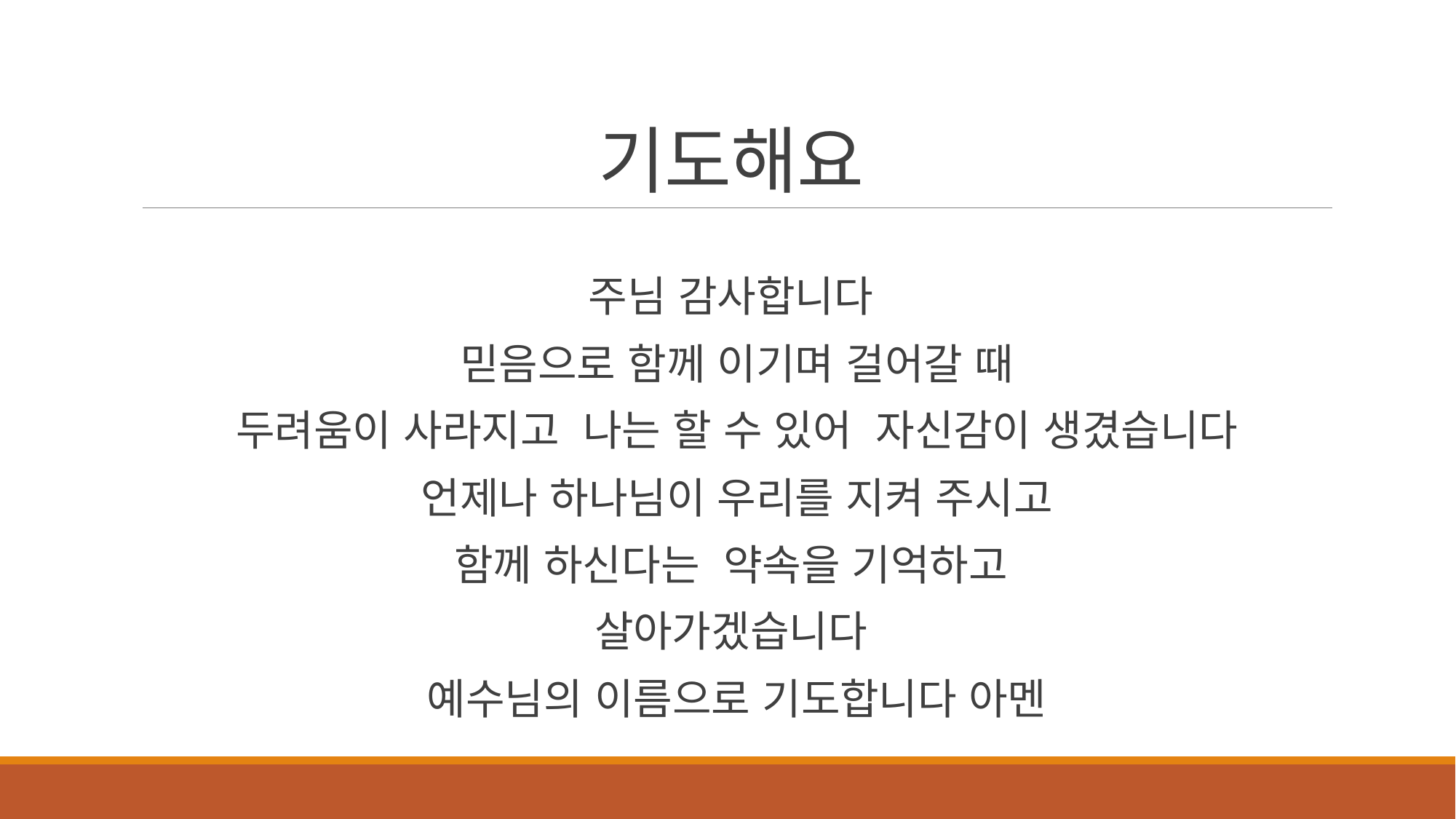

# 기도해요

주님 감사합니다
믿음으로 함께 이기며 걸어갈 때
두려움이 사라지고  나는 할 수 있어  자신감이 생겼습니다
언제나 하나님이 우리를 지켜 주시고
함께 하신다는  약속을 기억하고
살아가겠습니다
예수님의 이름으로 기도합니다 아멘